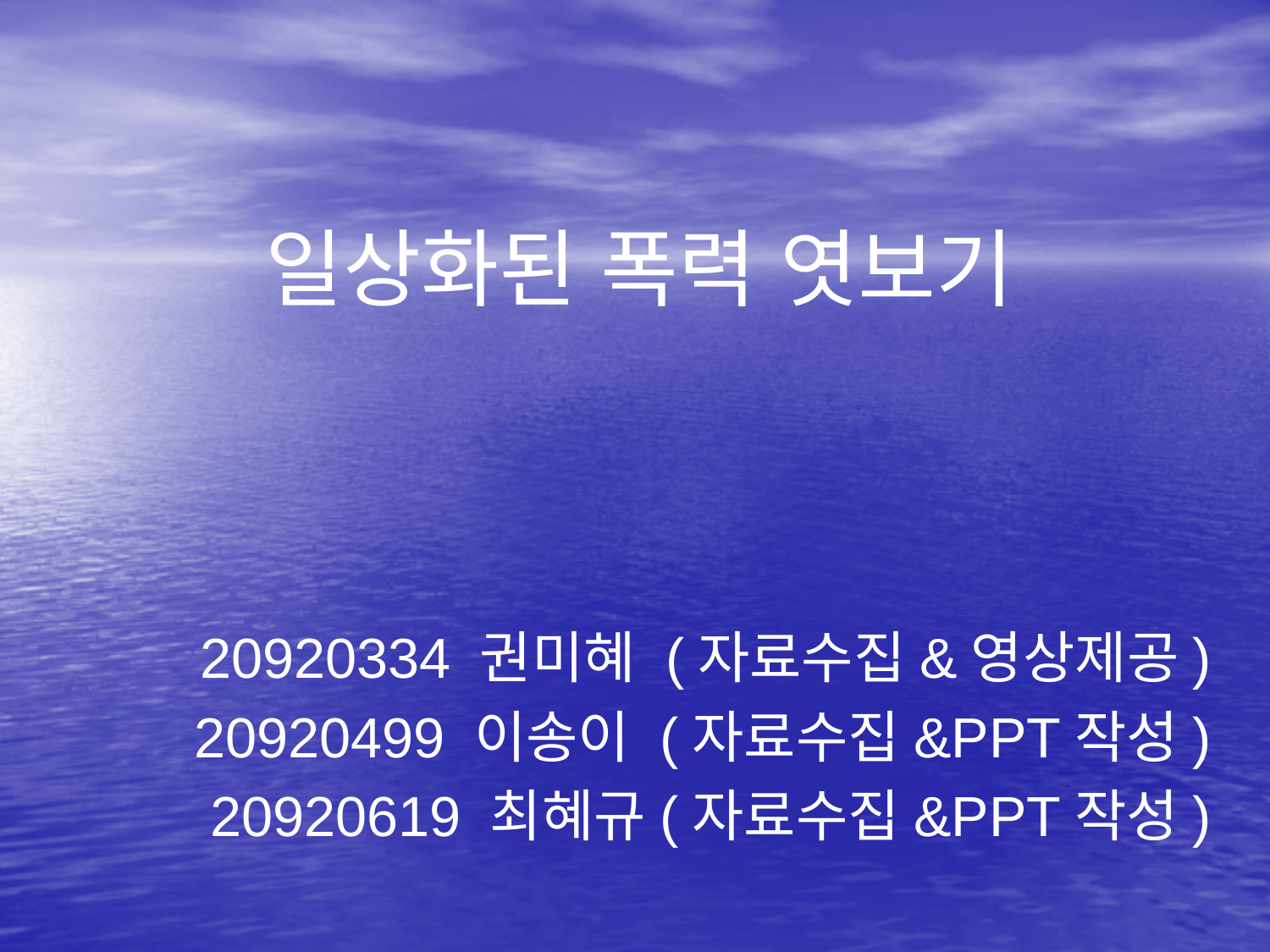

일상화된 폭력 엿보기
      20920334 권미혜 (자료수집&영상제공)
20920499 이송이 (자료수집&PPT작성)
20920619 최혜규(자료수집&PPT작성)